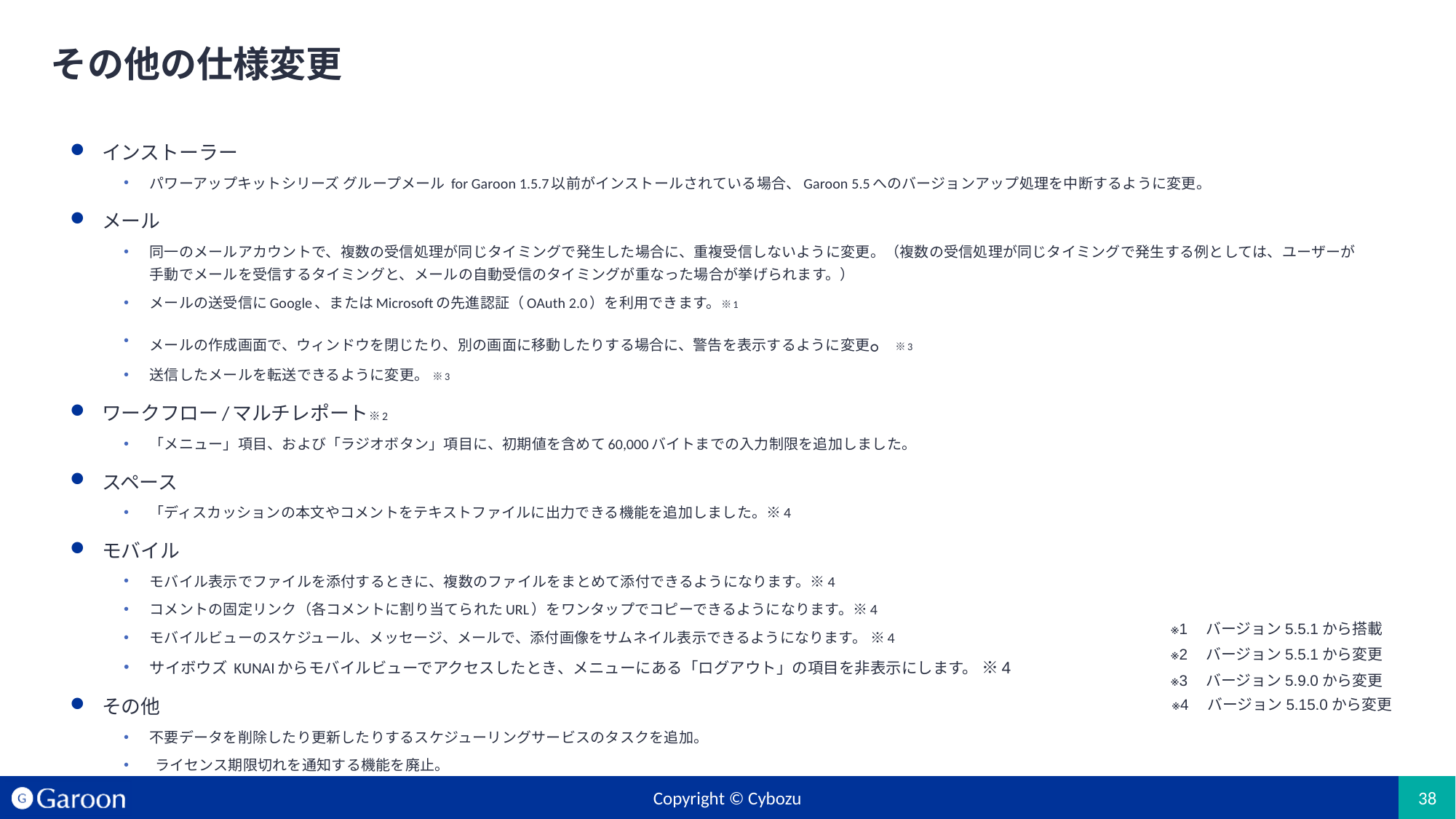

# その他の仕様変更
インストーラー
パワーアップキットシリーズ グループメール for Garoon 1.5.7以前がインストールされている場合、Garoon 5.5へのバージョンアップ処理を中断するように変更。
メール
同一のメールアカウントで、複数の受信処理が同じタイミングで発生した場合に、重複受信しないように変更。（複数の受信処理が同じタイミングで発生する例としては、ユーザーが手動でメールを受信するタイミングと、メールの自動受信のタイミングが重なった場合が挙げられます。）
メールの送受信にGoogle、またはMicrosoftの先進認証（OAuth 2.0）を利用できます。※1
メールの作成画面で、ウィンドウを閉じたり、別の画面に移動したりする場合に、警告を表示するように変更。※3
送信したメールを転送できるように変更。 ※3
ワークフロー/マルチレポート※2
「メニュー」項目、および「ラジオボタン」項目に、初期値を含めて60,000バイトまでの入力制限を追加しました。
スペース
「ディスカッションの本文やコメントをテキストファイルに出力できる機能を追加しました。※4
モバイル
モバイル表示でファイルを添付するときに、複数のファイルをまとめて添付できるようになります。※4
コメントの固定リンク（各コメントに割り当てられたURL）をワンタップでコピーできるようになります。※4
モバイルビューのスケジュール、メッセージ、メールで、添付画像をサムネイル表示できるようになります。 ※4
サイボウズ KUNAIからモバイルビューでアクセスしたとき、メニューにある「ログアウト」の項目を非表示にします。 ※4
その他
不要データを削除したり更新したりするスケジューリングサービスのタスクを追加。
 ライセンス期限切れを通知する機能を廃止。

※1　バージョン5.5.1から搭載
※2　バージョン5.5.1から変更
※3　バージョン5.9.0から変更
※4　バージョン5.15.0から変更